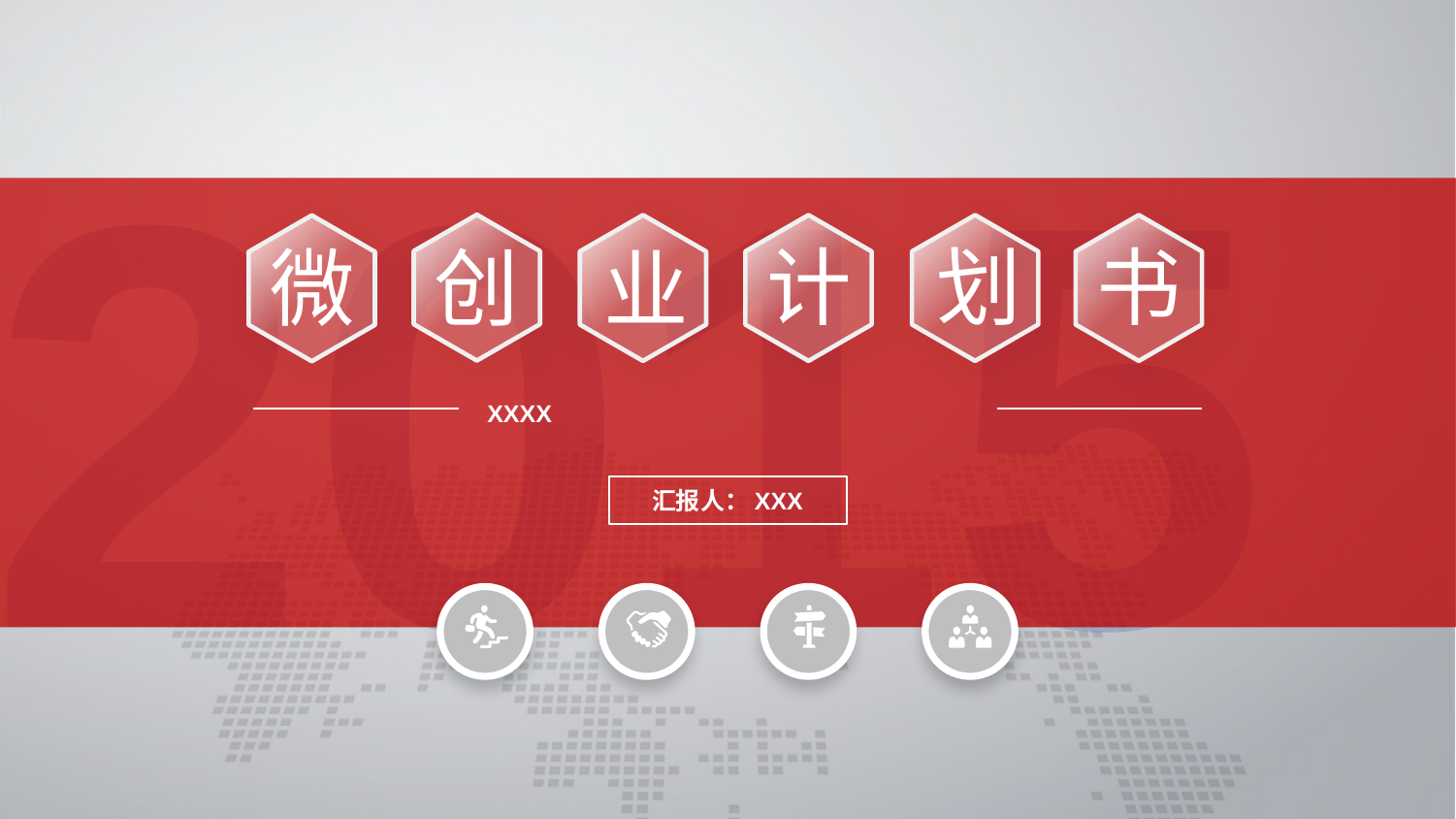

2015

创

业

计

划

书

微
XXXX
汇报人：XXX